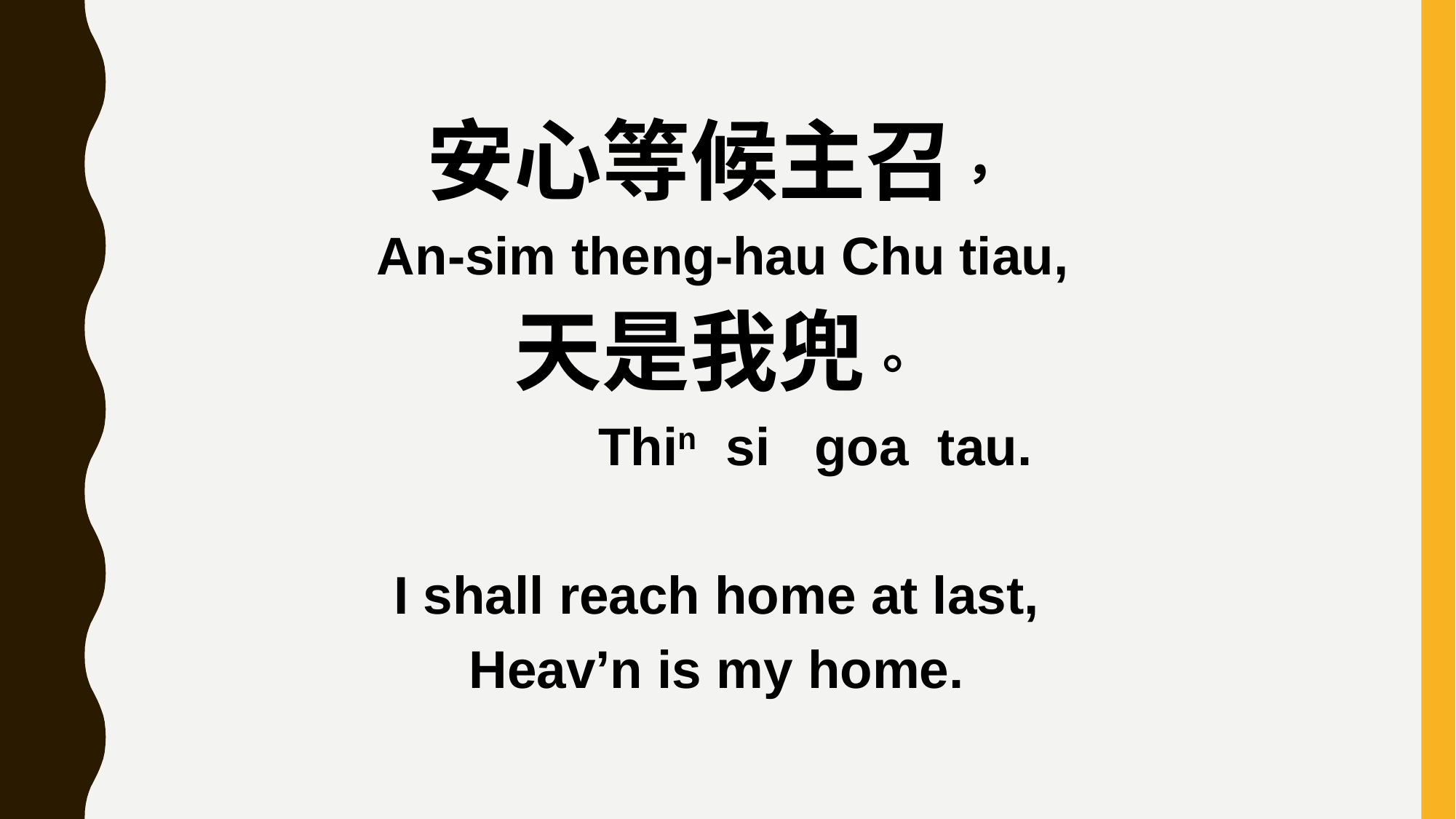

安心等候主召，
 An-sim theng-hau Chu tiau,
天是我兜。
                             Thin  si   goa  tau.

I shall reach home at last,
Heav’n is my home.